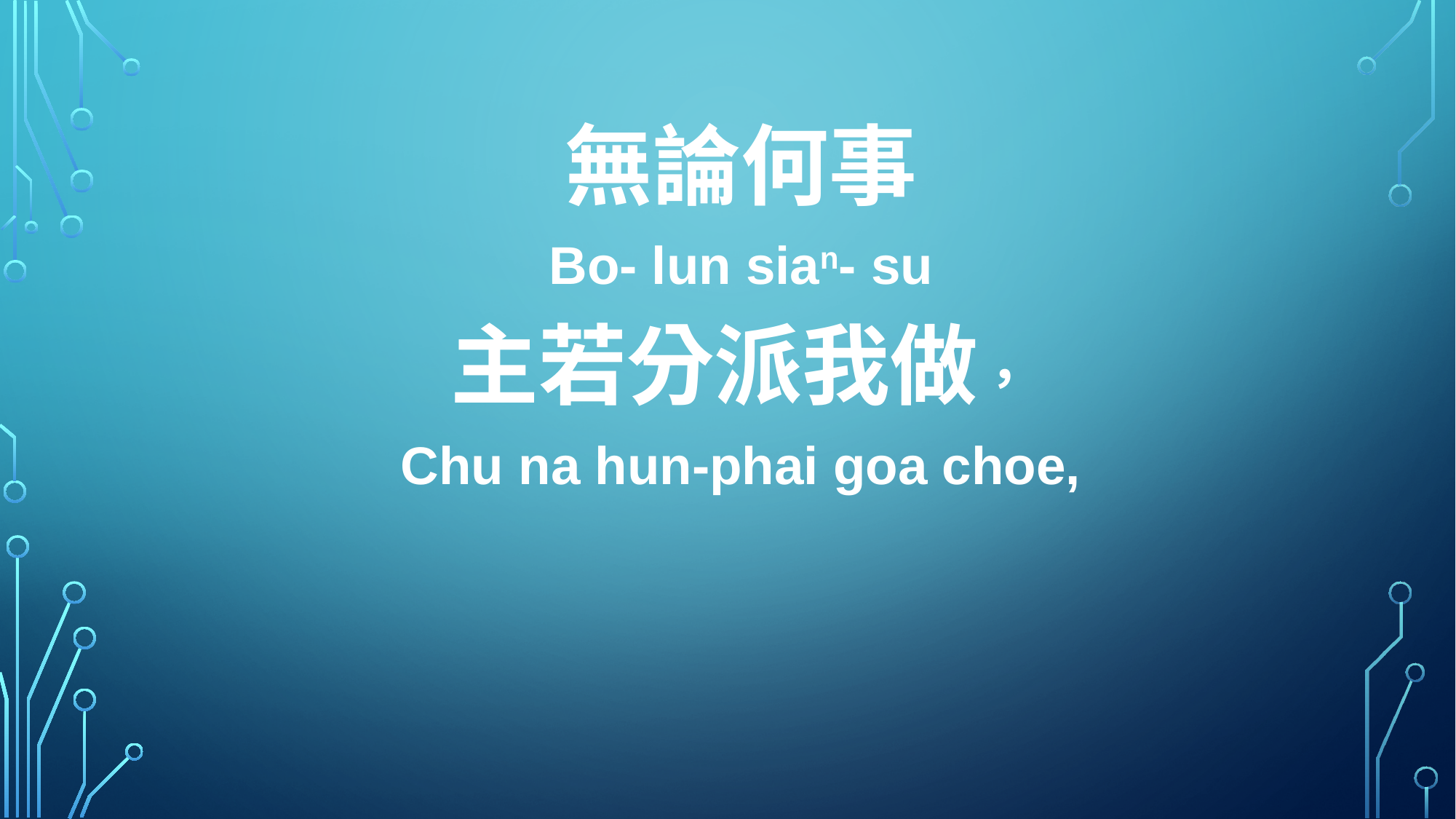

無論何事
Bo- lun sian- su
主若分派我做，
Chu na hun-phai goa choe,